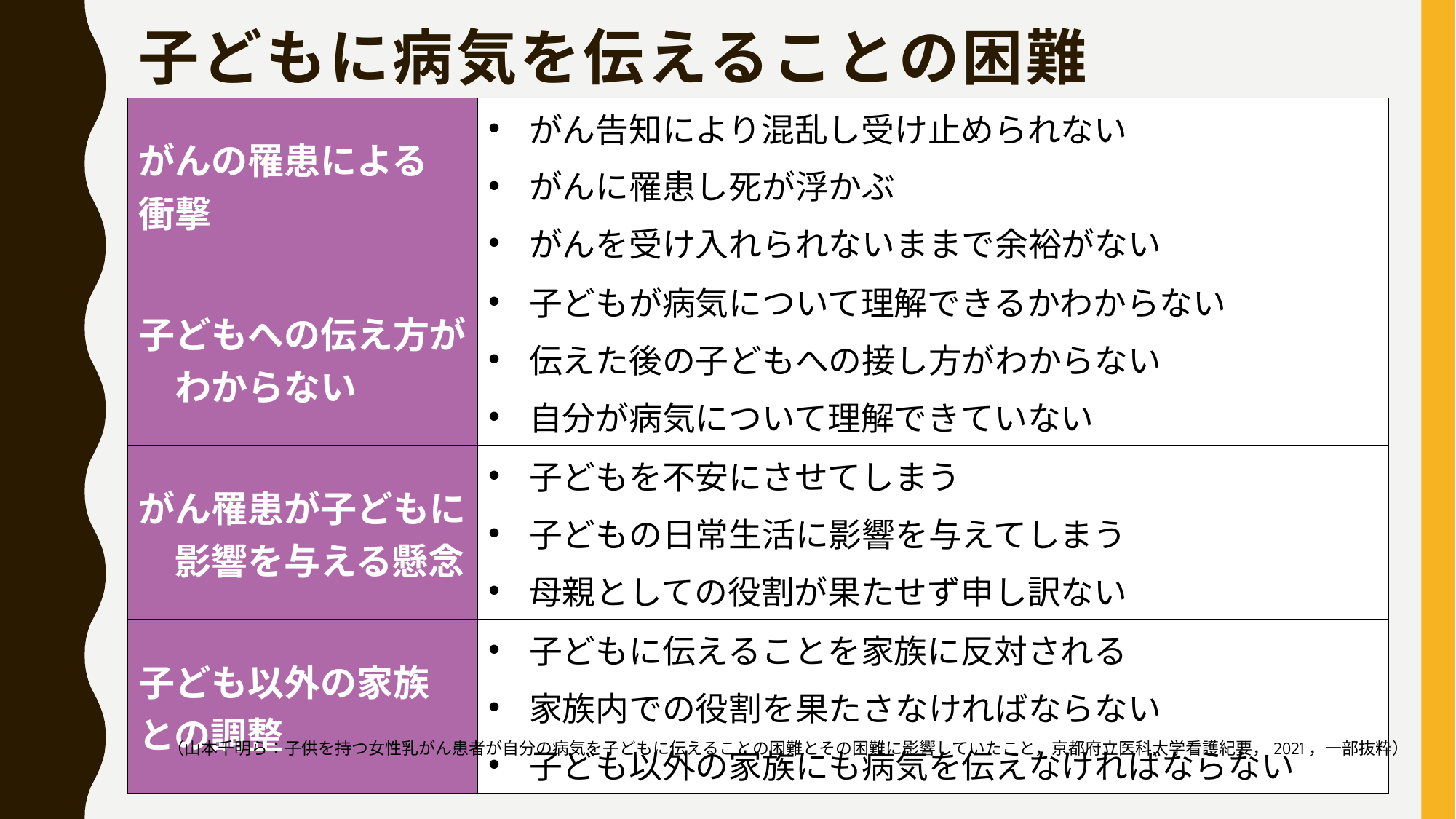

# 子どもに病気を伝えることの困難
| がんの罹患による 衝撃 | がん告知により混乱し受け止められない がんに罹患し死が浮かぶ がんを受け入れられないままで余裕がない |
| --- | --- |
| 子どもへの伝え方が　わからない | 子どもが病気について理解できるかわからない 伝えた後の子どもへの接し方がわからない 自分が病気について理解できていない |
| がん罹患が子どもに　影響を与える懸念 | 子どもを不安にさせてしまう 子どもの日常生活に影響を与えてしまう 母親としての役割が果たせず申し訳ない |
| 子ども以外の家族 との調整 | 子どもに伝えることを家族に反対される 家族内での役割を果たさなければならない 子ども以外の家族にも病気を伝えなければならない |
（山本千明ら：子供を持つ女性乳がん患者が自分の病気を子どもに伝えることの困難とその困難に影響していたこと，京都府立医科大学看護紀要，2021，一部抜粋）